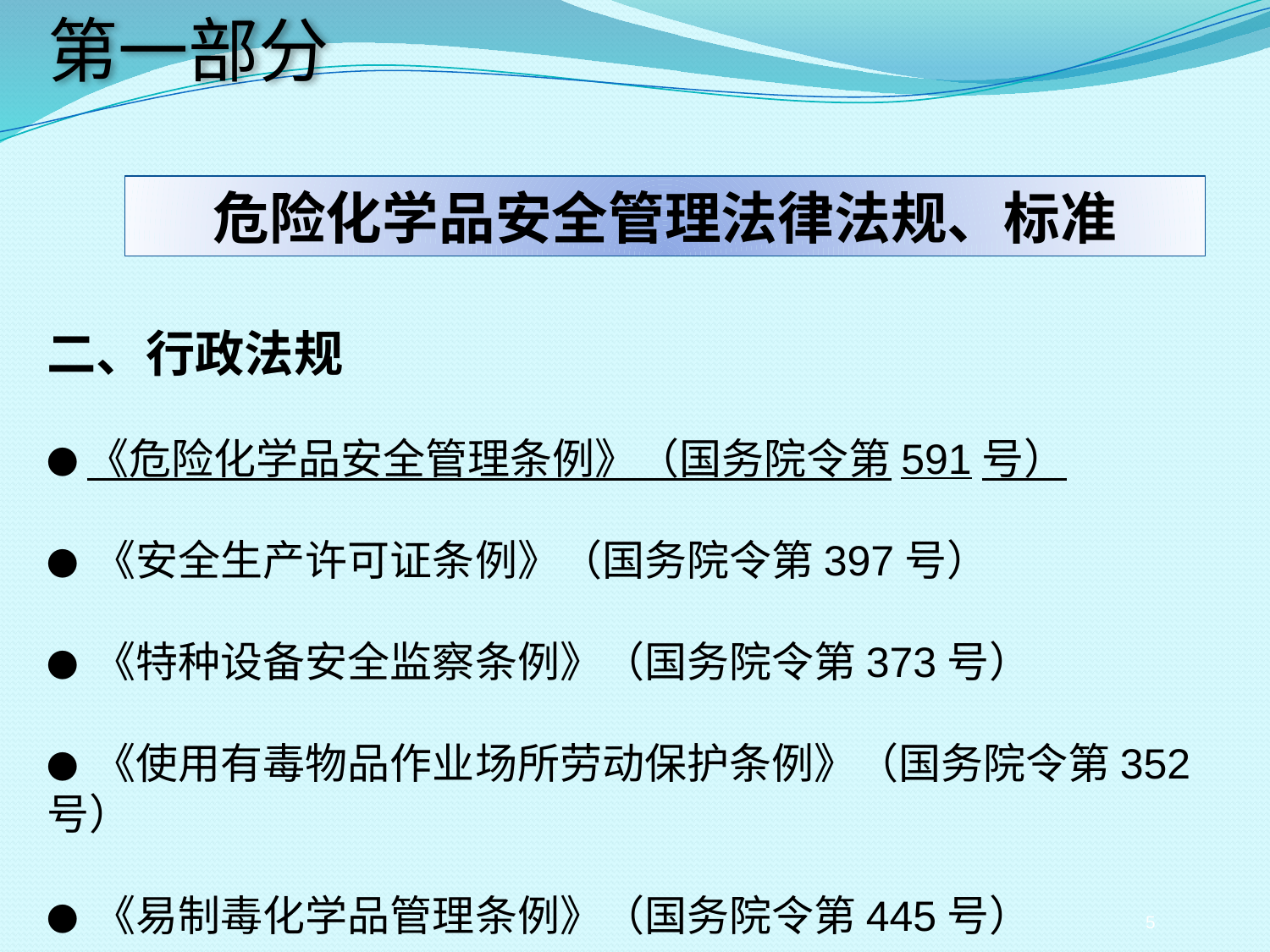

第一部分
危险化学品安全管理法律法规、标准
二、行政法规

●《危险化学品安全管理条例》（国务院令第591号）

● 《安全生产许可证条例》（国务院令第397号）

● 《特种设备安全监察条例》（国务院令第373号）

● 《使用有毒物品作业场所劳动保护条例》（国务院令第352号）

● 《易制毒化学品管理条例》（国务院令第445号）

5